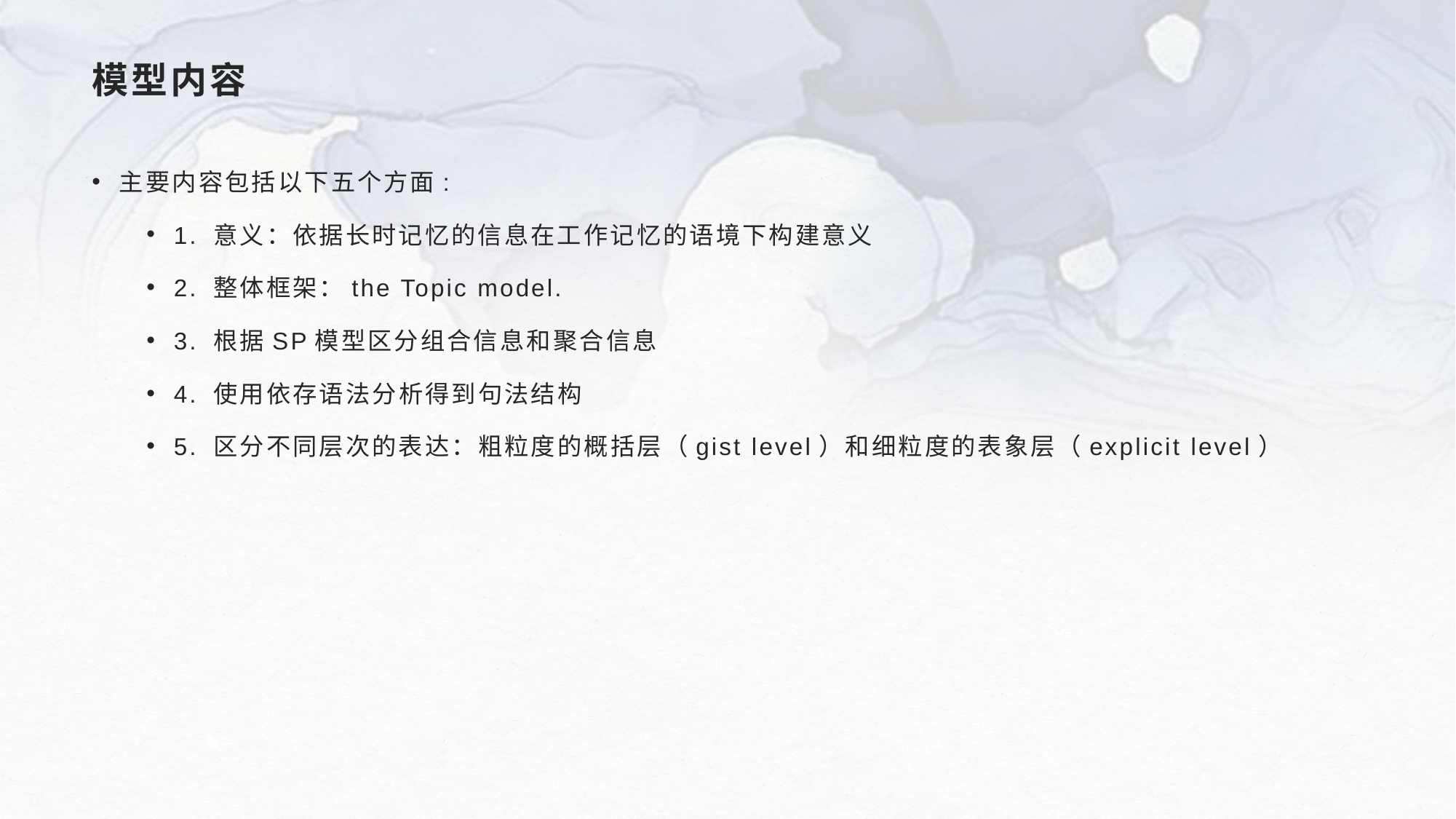

# 模型内容

主要内容包括以下五个方面:
1. 意义：依据长时记忆的信息在工作记忆的语境下构建意义
2. 整体框架：the Topic model.
3. 根据SP模型区分组合信息和聚合信息
4. 使用依存语法分析得到句法结构
5. 区分不同层次的表达：粗粒度的概括层（gist level）和细粒度的表象层（explicit level）